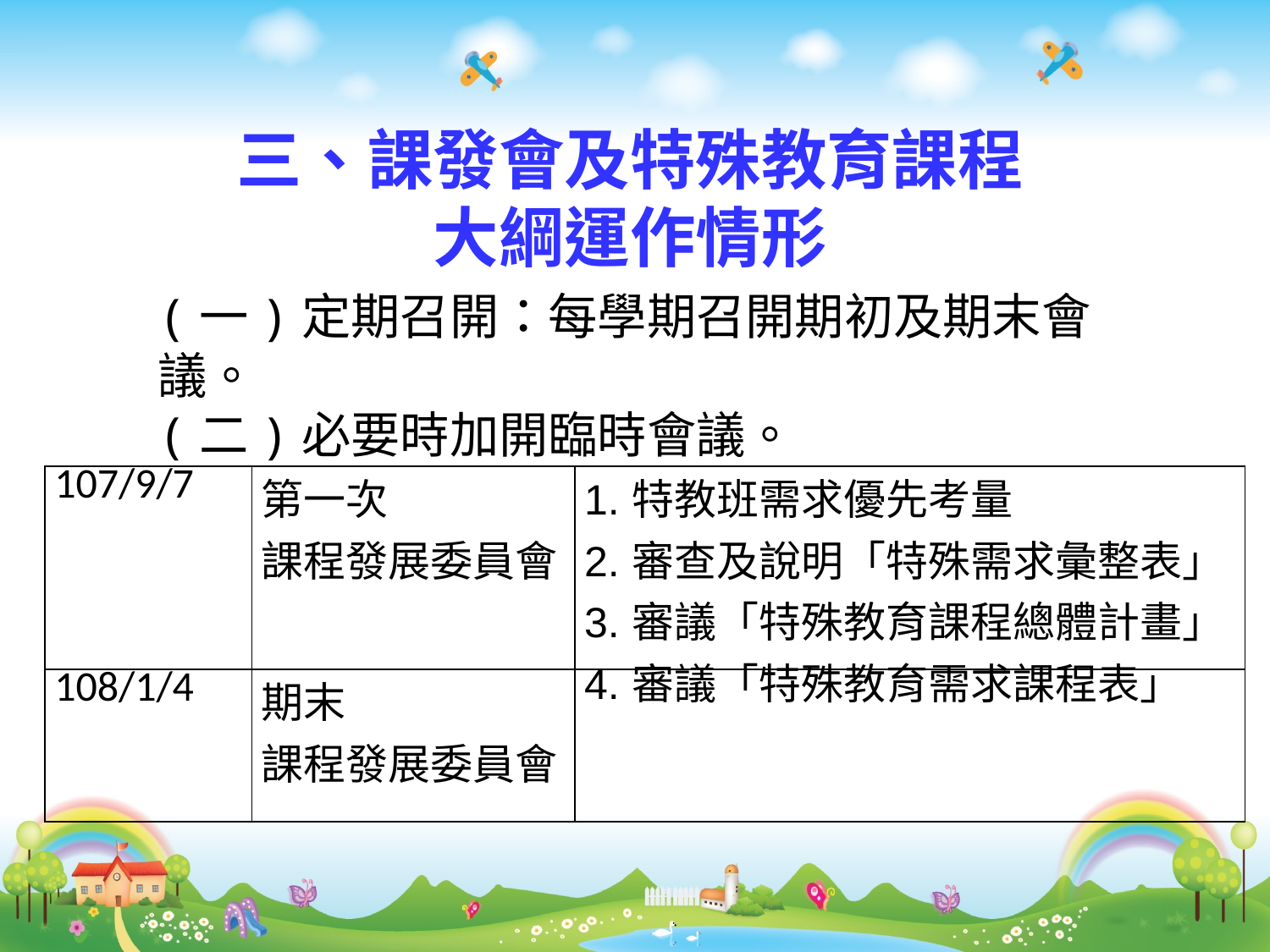

# 三、課發會及特殊教育課程大綱運作情形

(一)定期召開：每學期召開期初及期末會議。
(二)必要時加開臨時會議。
| 107/9/7 | 第一次 課程發展委員會 | 特教班需求優先考量 審查及說明「特殊需求彙整表」 審議「特殊教育課程總體計畫」 審議「特殊教育需求課程表」 |
| --- | --- | --- |
| 108/1/4 | 期末 課程發展委員會 |  |